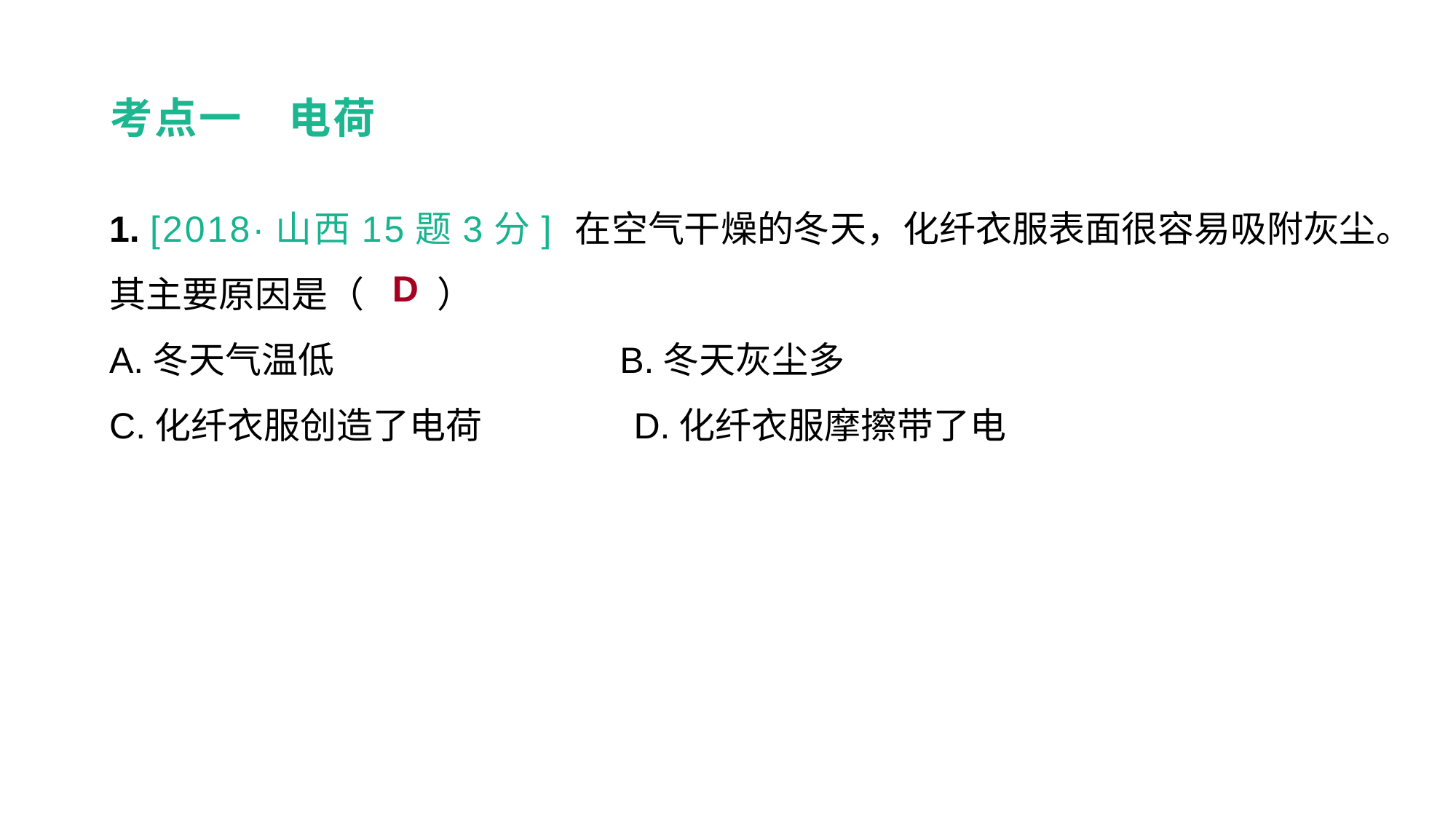

考点一　电荷
1. [2018·山西15题3分] 在空气干燥的冬天，化纤衣服表面很容易吸附灰尘。其主要原因是（　　）
A.冬天气温低　                　　　B.冬天灰尘多
C.化纤衣服创造了电荷             　D.化纤衣服摩擦带了电
真题回顾 把握考向
D